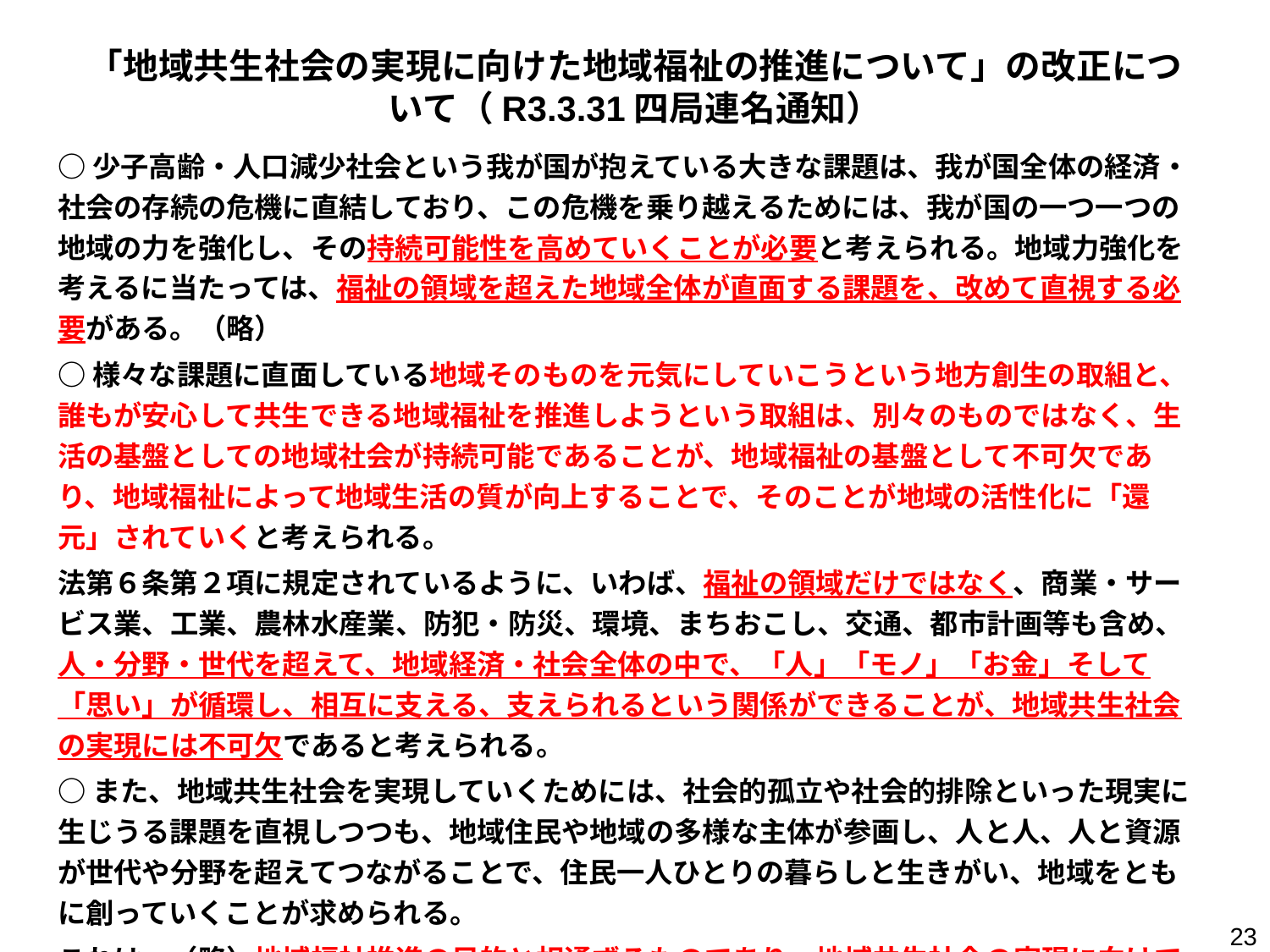

# 「地域共生社会の実現に向けた地域福祉の推進について」の改正について（R3.3.31四局連名通知）
○少子高齢・人口減少社会という我が国が抱えている大きな課題は、我が国全体の経済・社会の存続の危機に直結しており、この危機を乗り越えるためには、我が国の一つ一つの地域の力を強化し、その持続可能性を高めていくことが必要と考えられる。地域力強化を考えるに当たっては、福祉の領域を超えた地域全体が直面する課題を、改めて直視する必要がある。（略）
○様々な課題に直面している地域そのものを元気にしていこうという地方創生の取組と、誰もが安心して共生できる地域福祉を推進しようという取組は、別々のものではなく、生活の基盤としての地域社会が持続可能であることが、地域福祉の基盤として不可欠であり、地域福祉によって地域生活の質が向上することで、そのことが地域の活性化に「還元」されていくと考えられる。
法第６条第２項に規定されているように、いわば、福祉の領域だけではなく、商業・サービス業、工業、農林水産業、防犯・防災、環境、まちおこし、交通、都市計画等も含め、人・分野・世代を超えて、地域経済・社会全体の中で、「人」「モノ」「お金」そして「思い」が循環し、相互に支える、支えられるという関係ができることが、地域共生社会の実現には不可欠であると考えられる。
○また、地域共生社会を実現していくためには、社会的孤立や社会的排除といった現実に生じうる課題を直視しつつも、地域住民や地域の多様な主体が参画し、人と人、人と資源が世代や分野を超えてつながることで、住民一人ひとりの暮らしと生きがい、地域をともに創っていくことが求められる。
これは、（略）地域福祉推進の目的と相通ずるものであり、地域共生社会の実現に向けては、地域福祉の推進が求められているということができる。
23